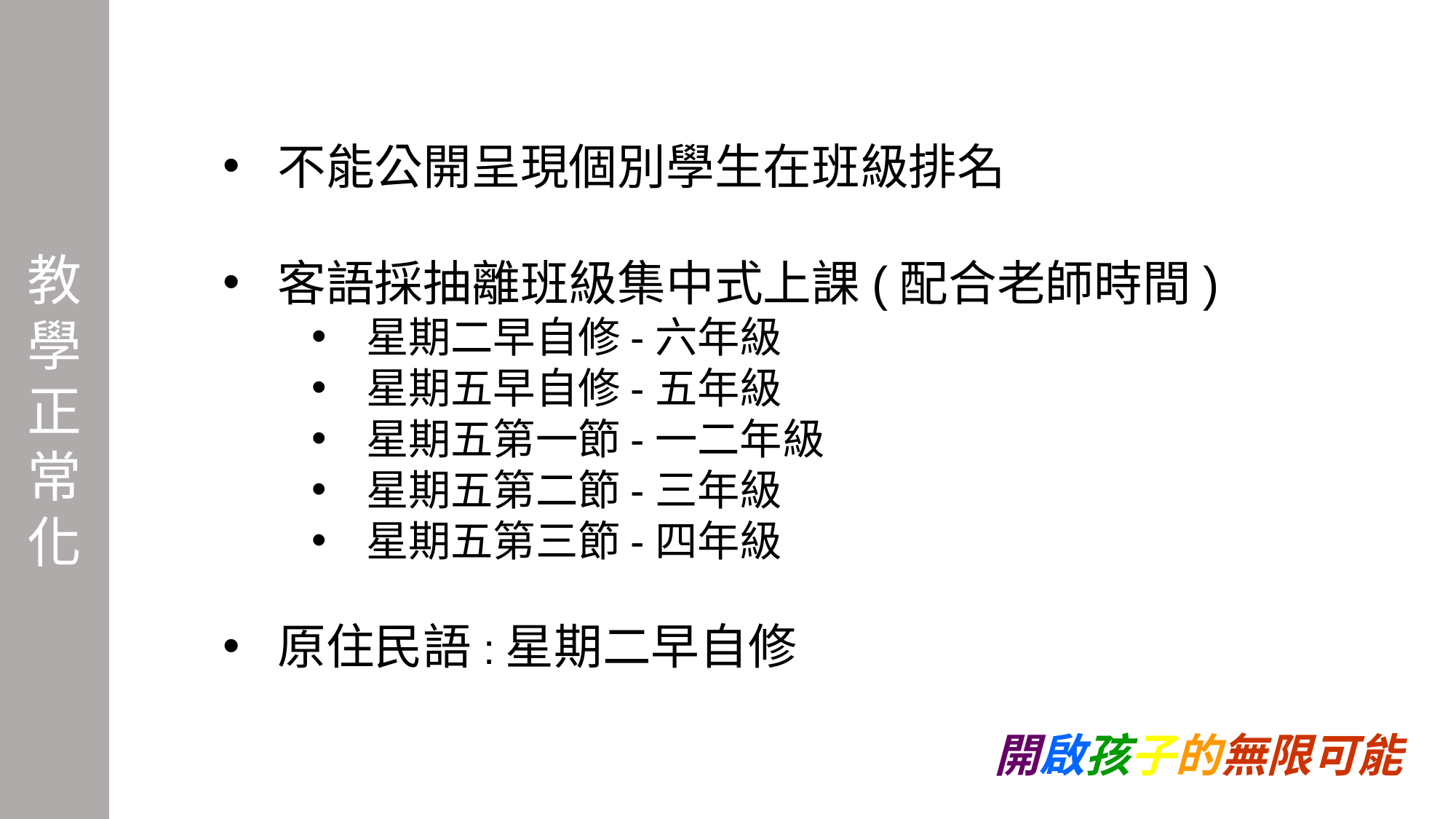

教學正常化

不能公開呈現個別學生在班級排名

客語採抽離班級集中式上課(配合老師時間)
星期二早自修-六年級
星期五早自修-五年級
星期五第一節-一二年級
星期五第二節-三年級
星期五第三節-四年級

原住民語:星期二早自修

開啟孩子的無限可能